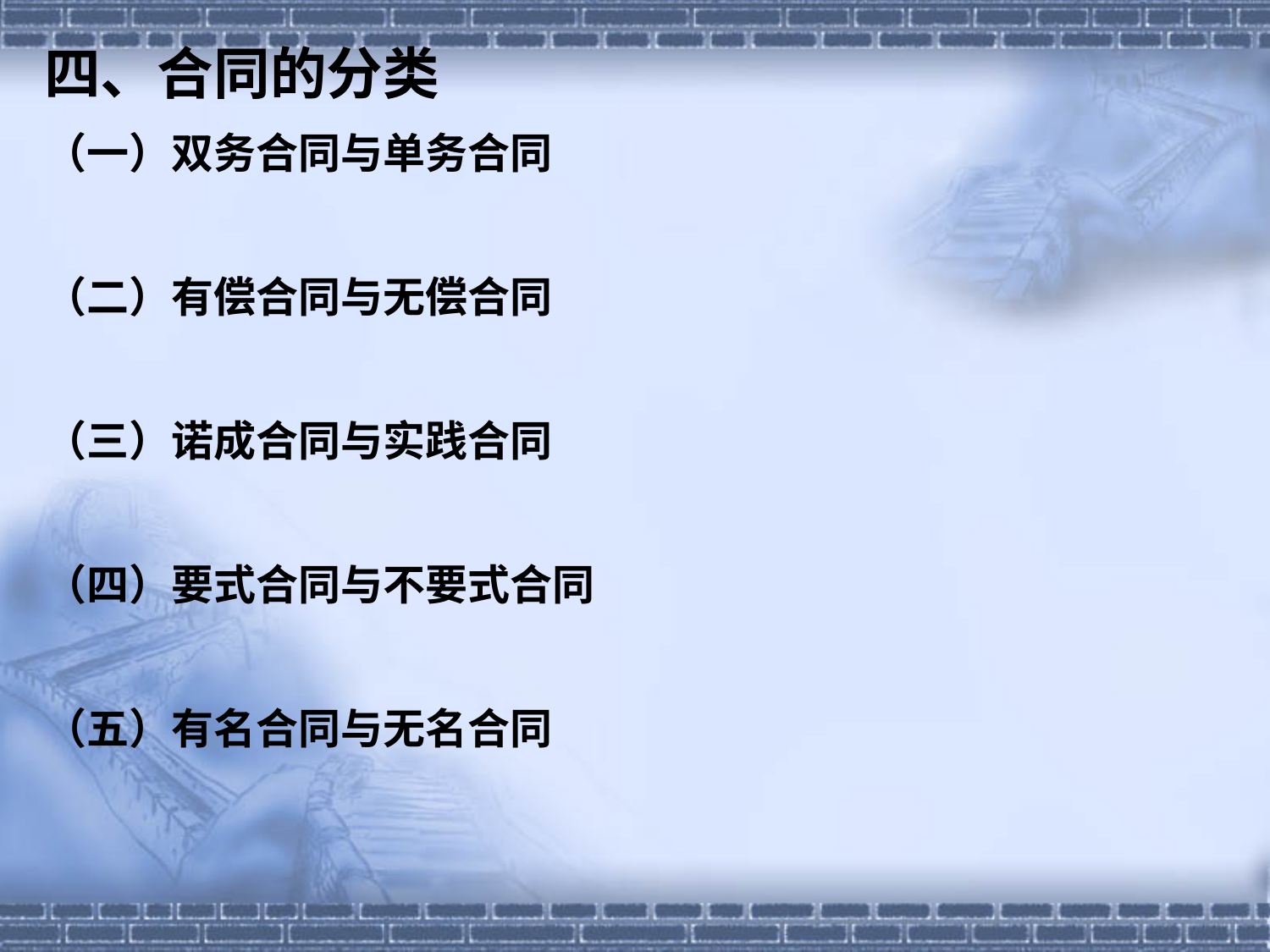

四、合同的分类
（一）双务合同与单务合同

（二）有偿合同与无偿合同

（三）诺成合同与实践合同

（四）要式合同与不要式合同

（五）有名合同与无名合同